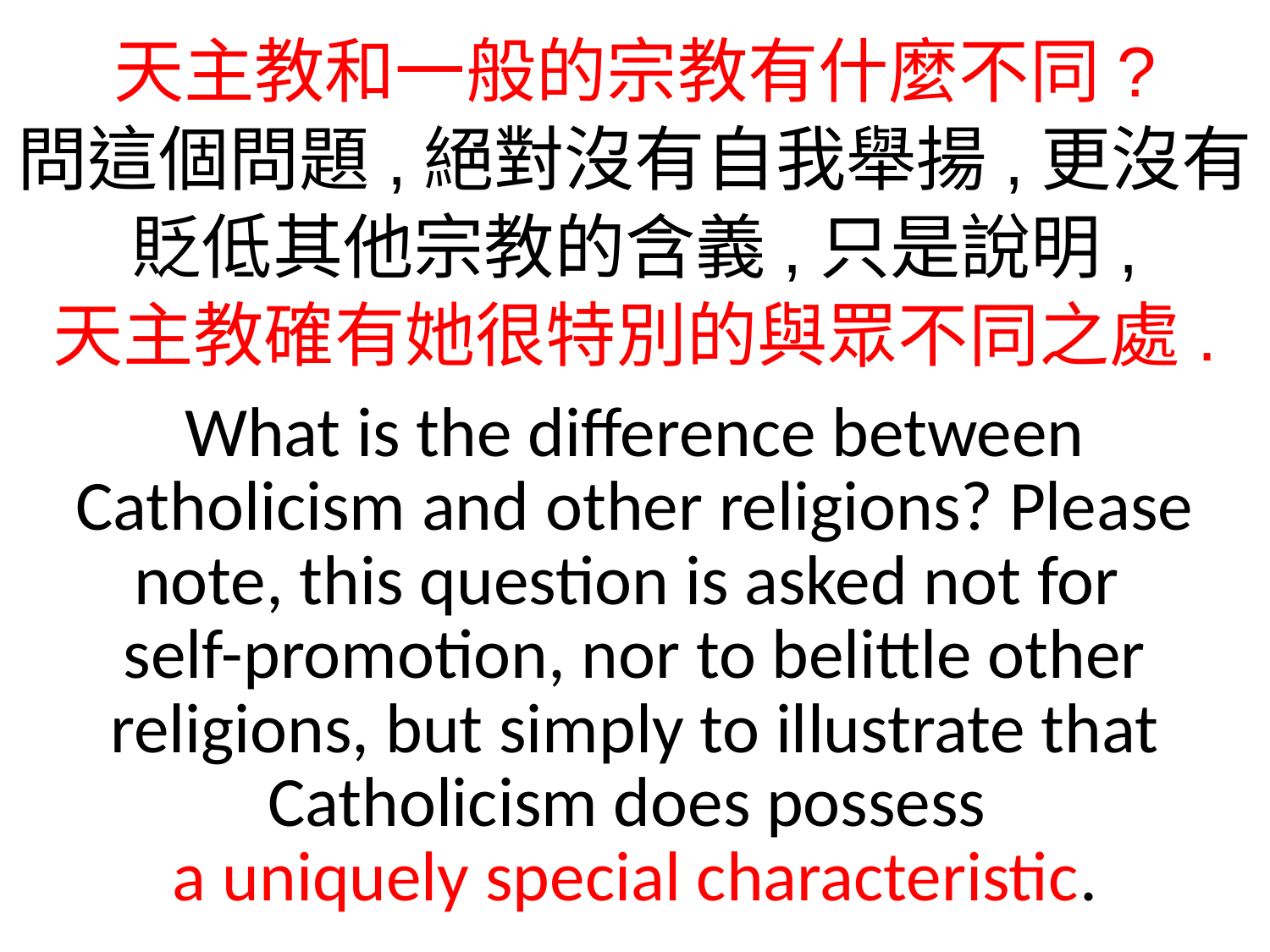

天主教和一般的宗教有什麼不同?
問這個問題,絕對沒有自我舉揚,更沒有
貶低其他宗教的含義,只是說明,
天主教確有她很特別的與眾不同之處.
What is the difference between Catholicism and other religions? Please note, this question is asked not for
self-promotion, nor to belittle other religions, but simply to illustrate that Catholicism does possess
a uniquely special characteristic.